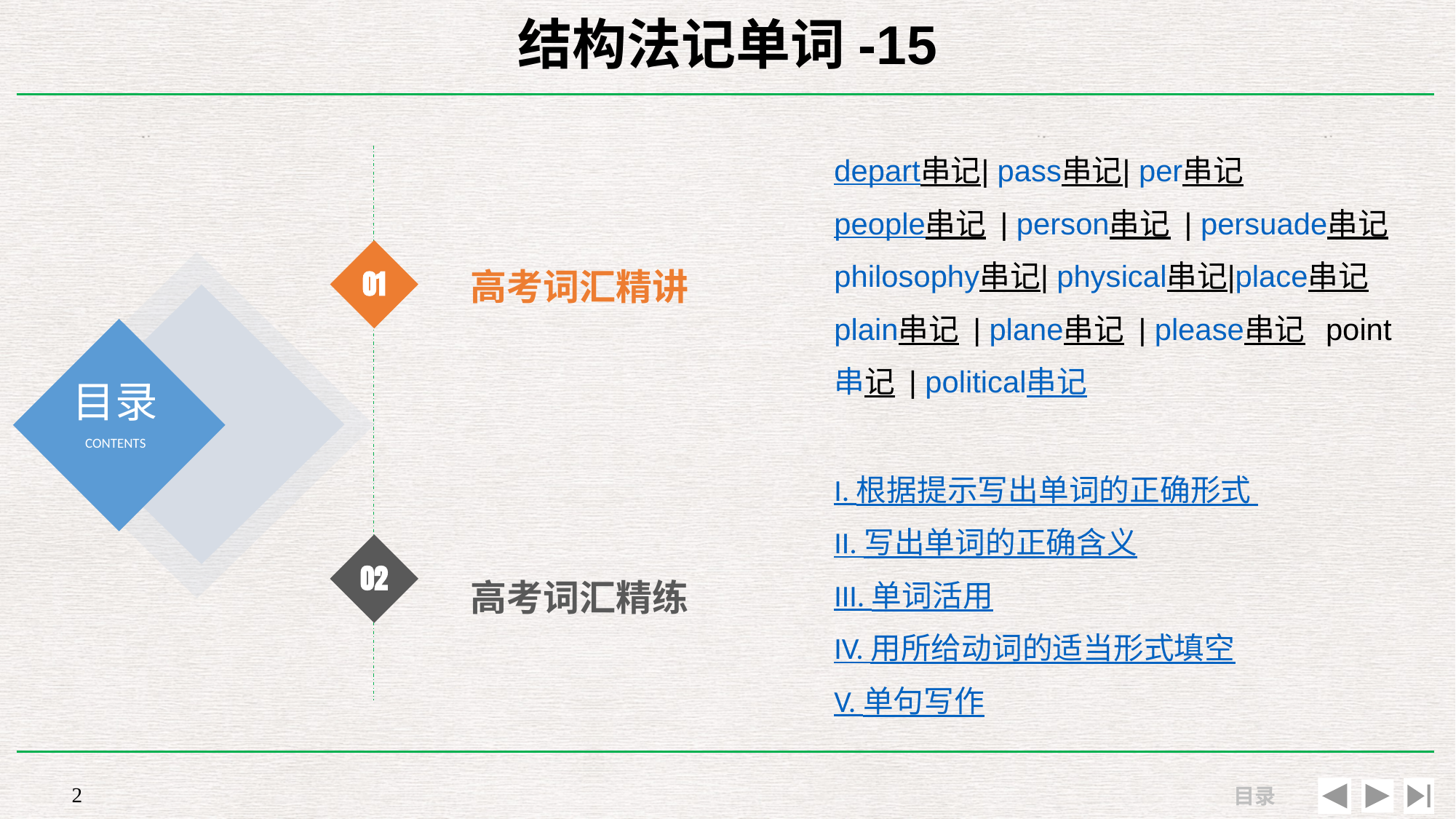

# 结构法记单词-15
depart串记| pass串记| per串记
people串记 | person串记 | persuade串记  philosophy串记| physical串记|place串记  plain串记 | plane串记 | please串记  point串记 | political串记
高考词汇精讲
01

I. 根据提示写出单词的正确形式
II. 写出单词的正确含义
III. 单词活用
IV. 用所给动词的适当形式填空
V. 单句写作
高考词汇精练
02